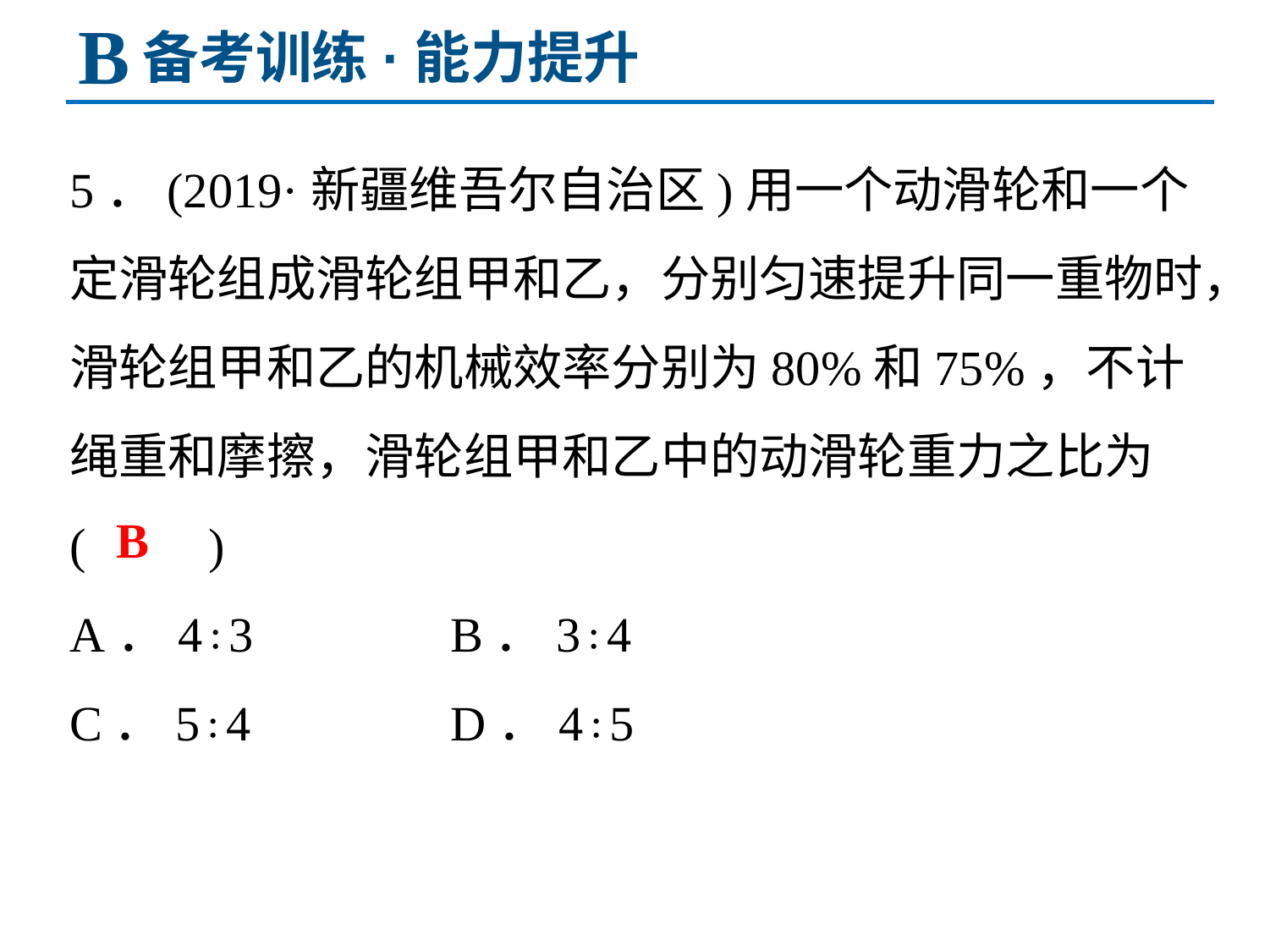

B
备考训练·能力提升
5．(2019·新疆维吾尔自治区)用一个动滑轮和一个定滑轮组成滑轮组甲和乙，分别匀速提升同一重物时，滑轮组甲和乙的机械效率分别为80%和75%，不计绳重和摩擦，滑轮组甲和乙中的动滑轮重力之比为(　　)
A．4∶3  		B．3∶4
C．5∶4  		D．4∶5
B